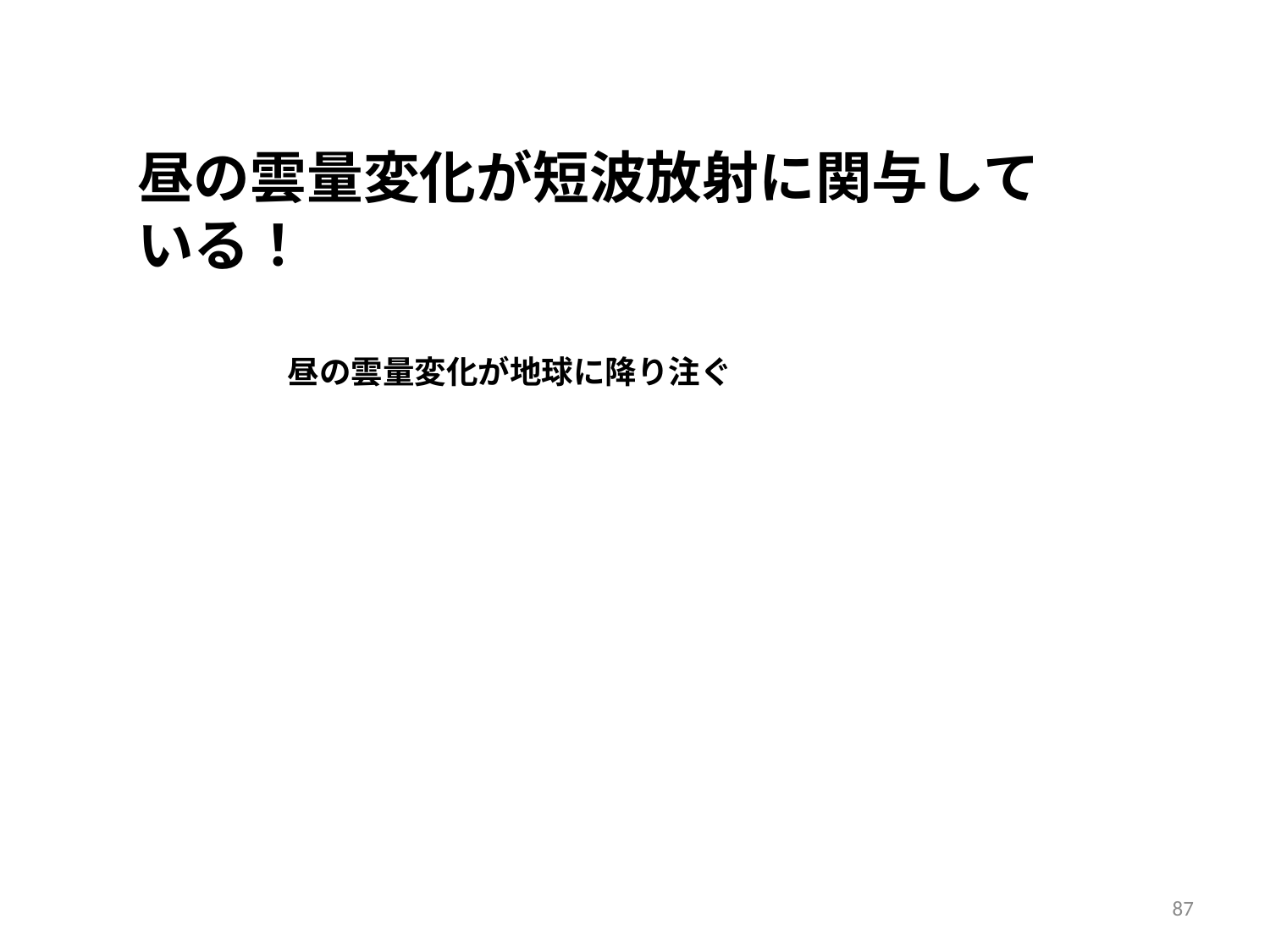

昼の雲量変化が短波放射に関与している！
昼の雲量変化が地球に降り注ぐ
87